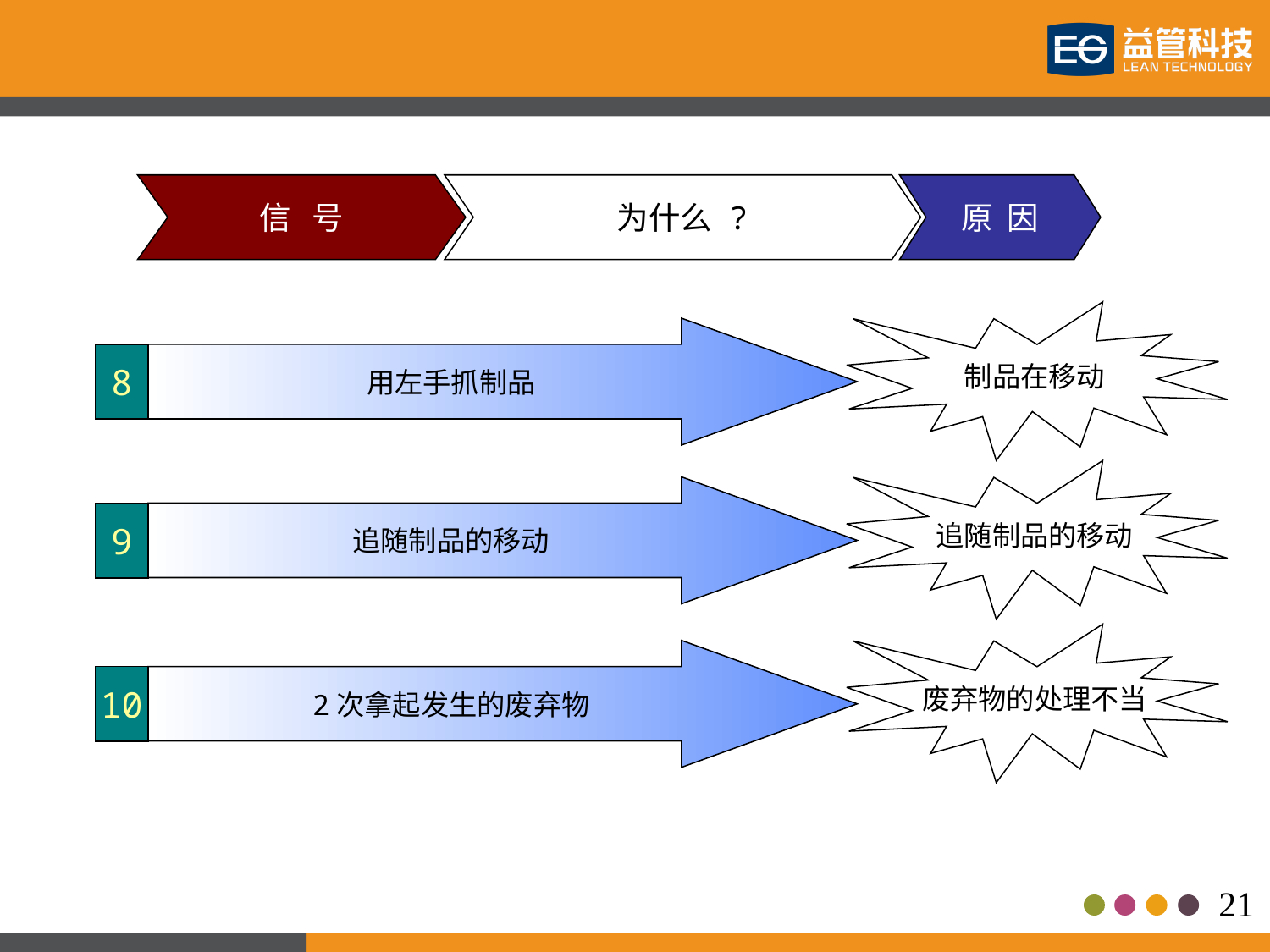

信   号
为什么 ?
原  因
制品在移动
用左手抓制品
8
追随制品的移动
追随制品的移动
9
废弃物的处理不当
2次拿起发生的废弃物
10